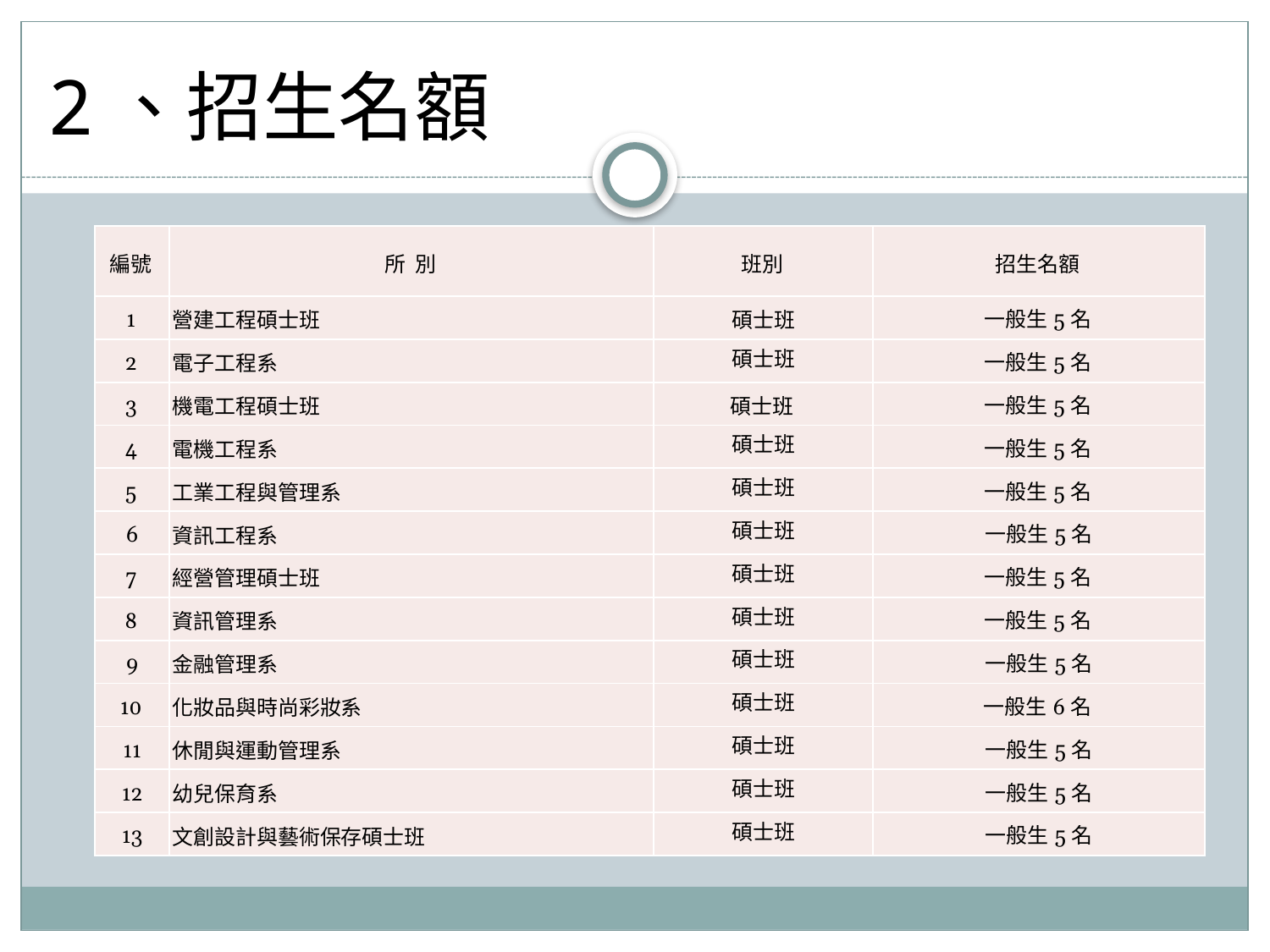

# 2、招生名額
| 編號 | 所 別 | 班別 | 招生名額 |
| --- | --- | --- | --- |
| 1 | 營建工程碩士班 | 碩士班 | 一般生5名 |
| 2 | 電子工程系 | 碩士班 | 一般生5名 |
| 3 | 機電工程碩士班 | 碩士班 | 一般生5名 |
| 4 | 電機工程系 | 碩士班 | 一般生5名 |
| 5 | 工業工程與管理系 | 碩士班 | 一般生5名 |
| 6 | 資訊工程系 | 碩士班 | 一般生5名 |
| 7 | 經營管理碩士班 | 碩士班 | 一般生5名 |
| 8 | 資訊管理系 | 碩士班 | 一般生5名 |
| 9 | 金融管理系 | 碩士班 | 一般生5名 |
| 10 | 化妝品與時尚彩妝系 | 碩士班 | 一般生6名 |
| 11 | 休閒與運動管理系 | 碩士班 | 一般生5名 |
| 12 | 幼兒保育系 | 碩士班 | 一般生5名 |
| 13 | 文創設計與藝術保存碩士班 | 碩士班 | 一般生5名 |